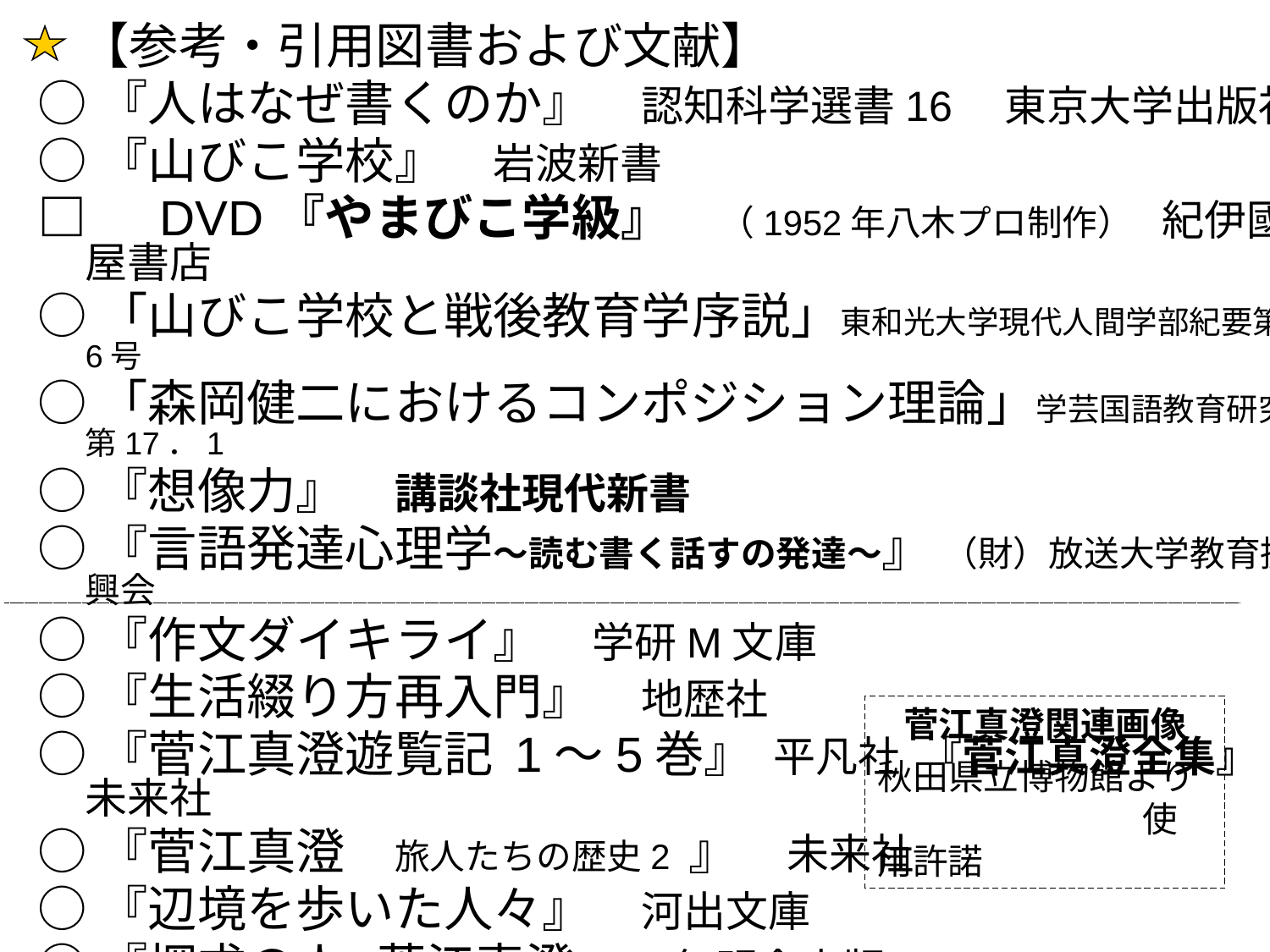

【参考・引用図書および文献】
○『人はなぜ書くのか』　認知科学選書16　東京大学出版社
○『山びこ学校』　岩波新書
□　DVD『やまびこ学級』　（1952年八木プロ制作）　　　　　　　　紀伊國屋書店
○「山びこ学校と戦後教育学　序説」東和光大学現代人間学部紀要第6号
○「森岡健二におけるコンポジション理論」学芸国語教育研究第17．1
○『想像力』　講談社現代新書
○『言語発達心理学～読む書く話すの発達～』 （財）放送大学教育振興会
○『作文ダイキライ』　学研M文庫
○『生活綴り方再入門』　地歴社
○『菅江真澄遊覧記　1～5巻』　平凡社　『菅江真澄全集』　未来社
○『菅江真澄　旅人たちの歴史2 』　未来社
○『辺境を歩いた人々』　河出文庫
○『探求の人　菅江真澄』　無明舎出版
○『なぜ和歌を詠むのか』　笠間書院

菅江真澄関連画像

秋田県立博物館より
　　　　　　　　使用許諾